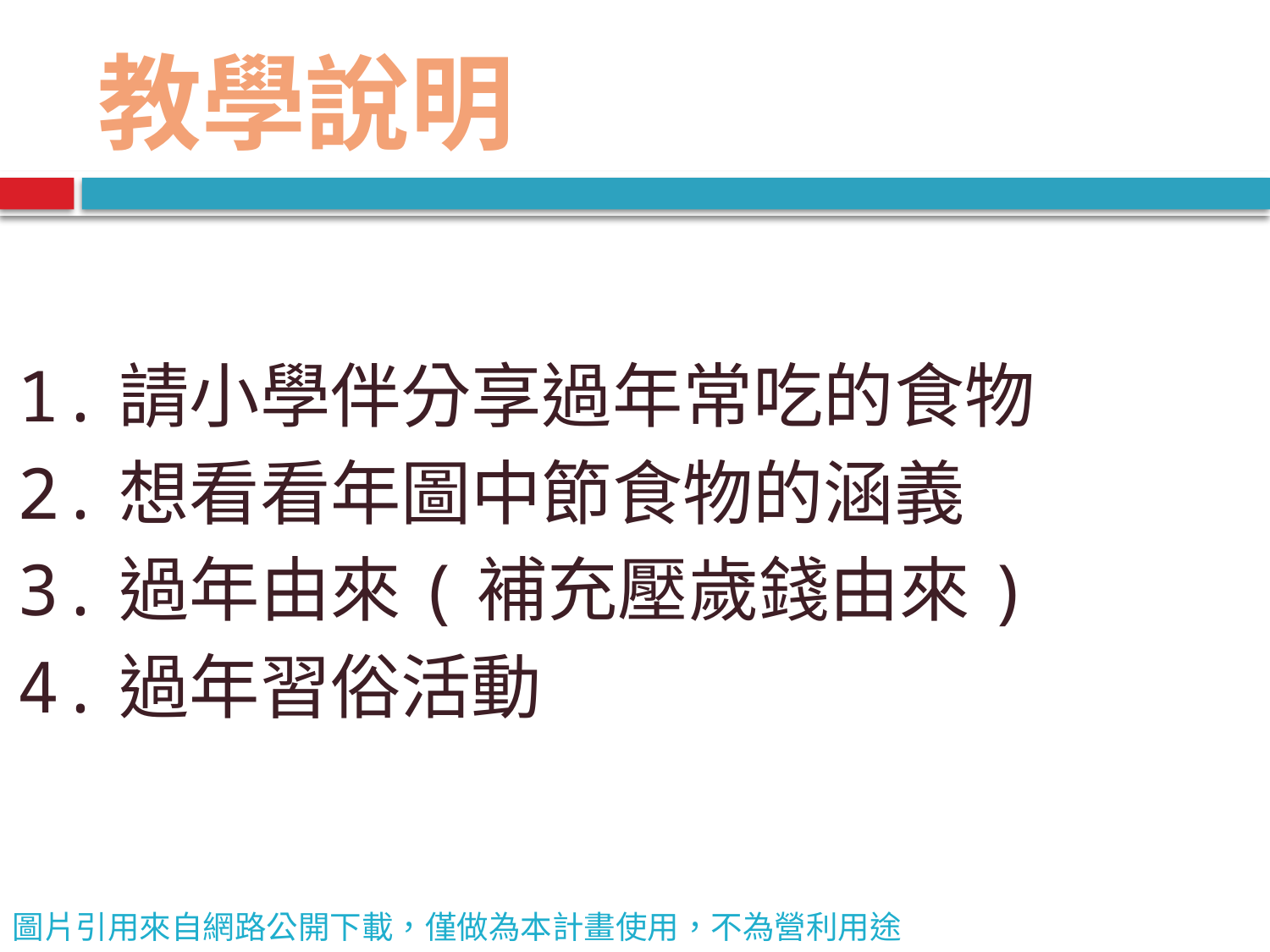

# 教學說明

1.請小學伴分享過年常吃的食物
2.想看看年圖中節食物的涵義
3.過年由來(補充壓歲錢由來)
4.過年習俗活動